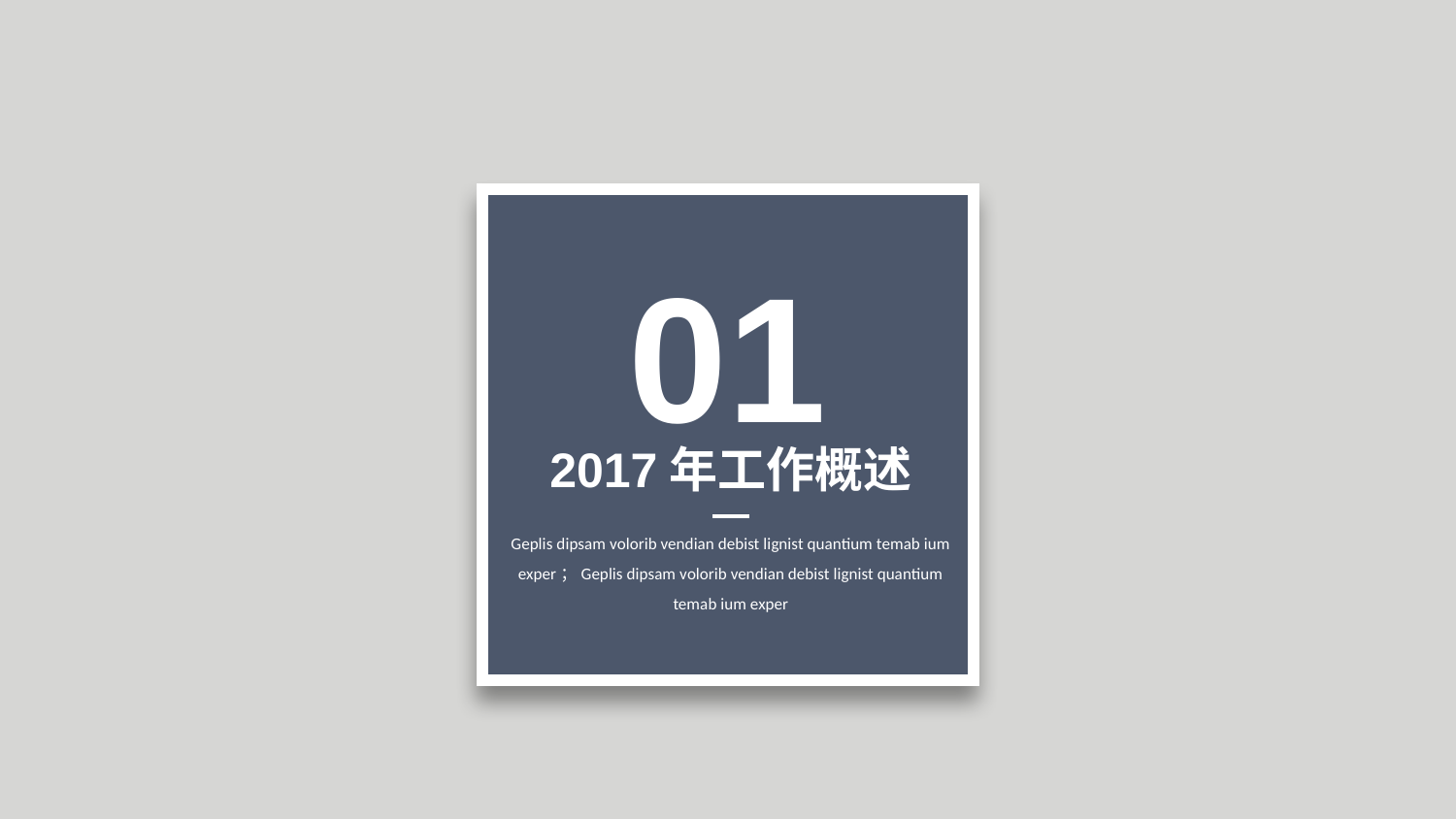

01
2017年工作概述
Geplis dipsam volorib vendian debist lignist quantium temab ium exper；Geplis dipsam volorib vendian debist lignist quantium temab ium exper